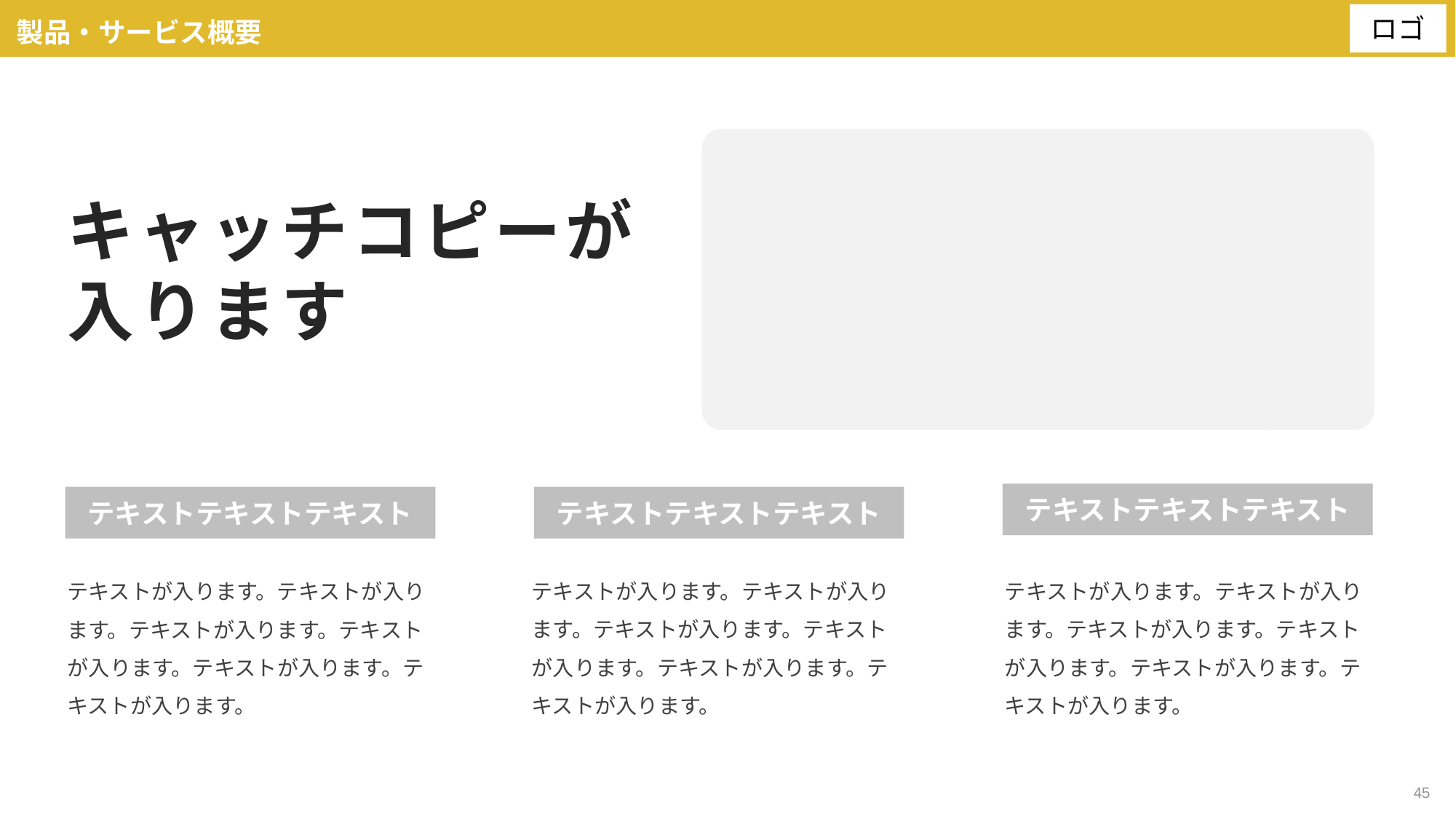

製品・サービス概要

キャッチコピーが
入ります
テキストテキストテキスト
テキストテキストテキスト
テキストテキストテキスト
テキストが入ります。テキストが入ります。テキストが入ります。テキストが入ります。テキストが入ります。テキストが入ります。
テキストが入ります。テキストが入ります。テキストが入ります。テキストが入ります。テキストが入ります。テキストが入ります。
テキストが入ります。テキストが入ります。テキストが入ります。テキストが入ります。テキストが入ります。テキストが入ります。
45